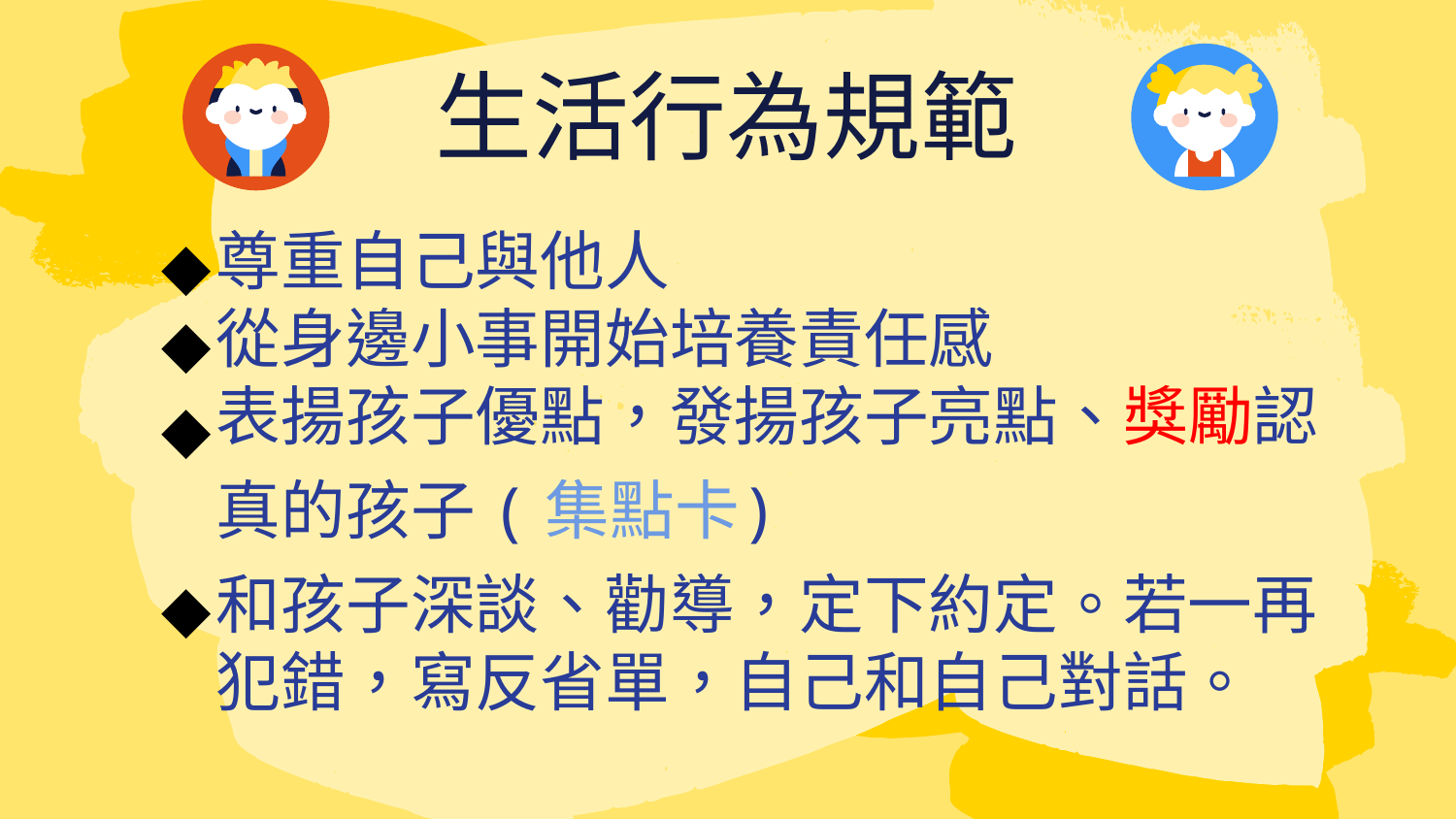

生活行為規範

尊重自己與他人
從身邊小事開始培養責任感
表揚孩子優點，發揚孩子亮點、獎勵認真的孩子(集點卡)
和孩子深談、勸導，定下約定。若一再犯錯，寫反省單，自己和自己對話。